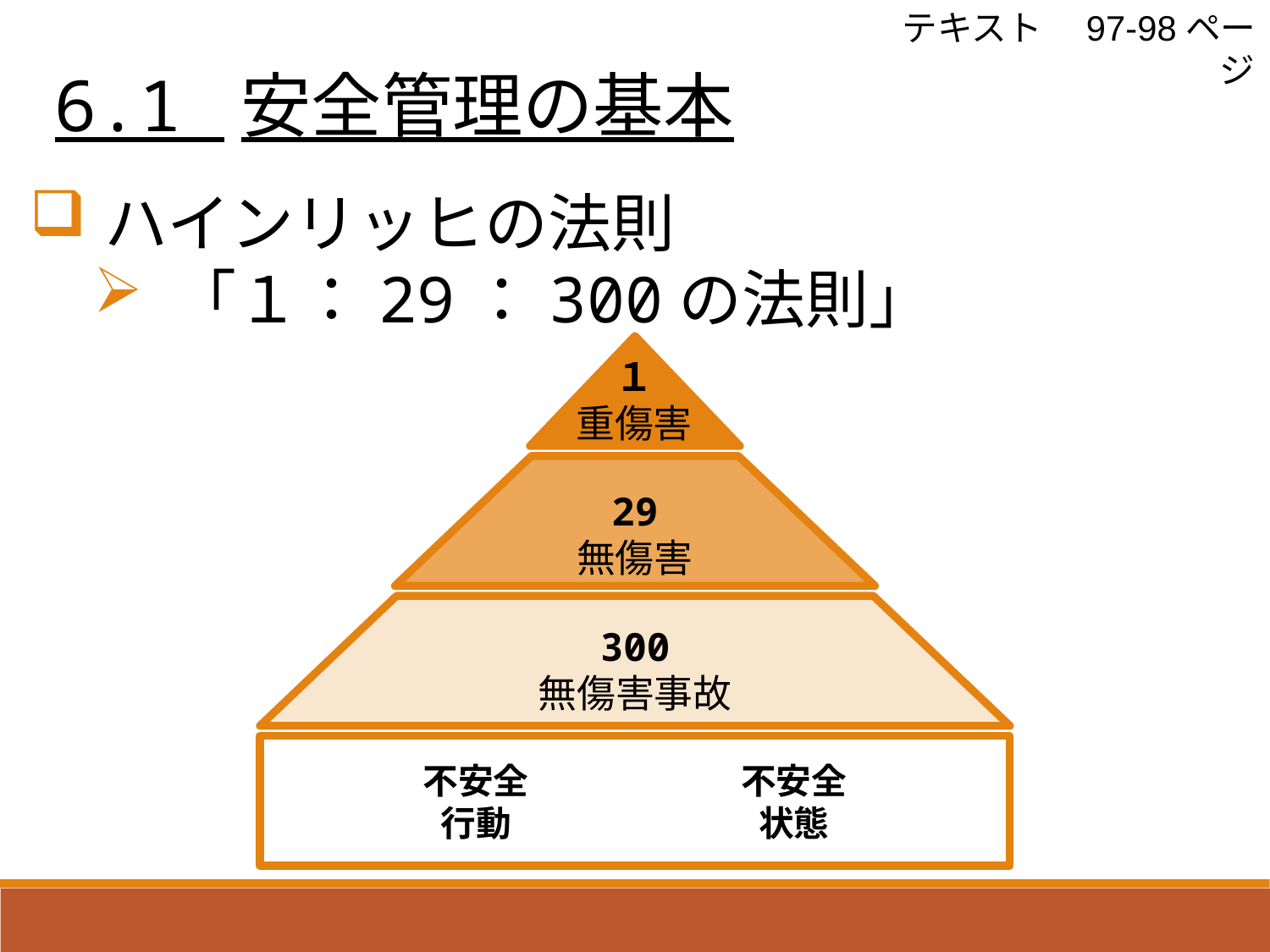

テキスト　97-98ページ
 6.1 安全管理の基本
ハインリッヒの法則
「１：29：300の法則」

１
重傷害
29
無傷害
300
無傷害事故
不安全　　　　　　不安全
行動　　　　　　　状態